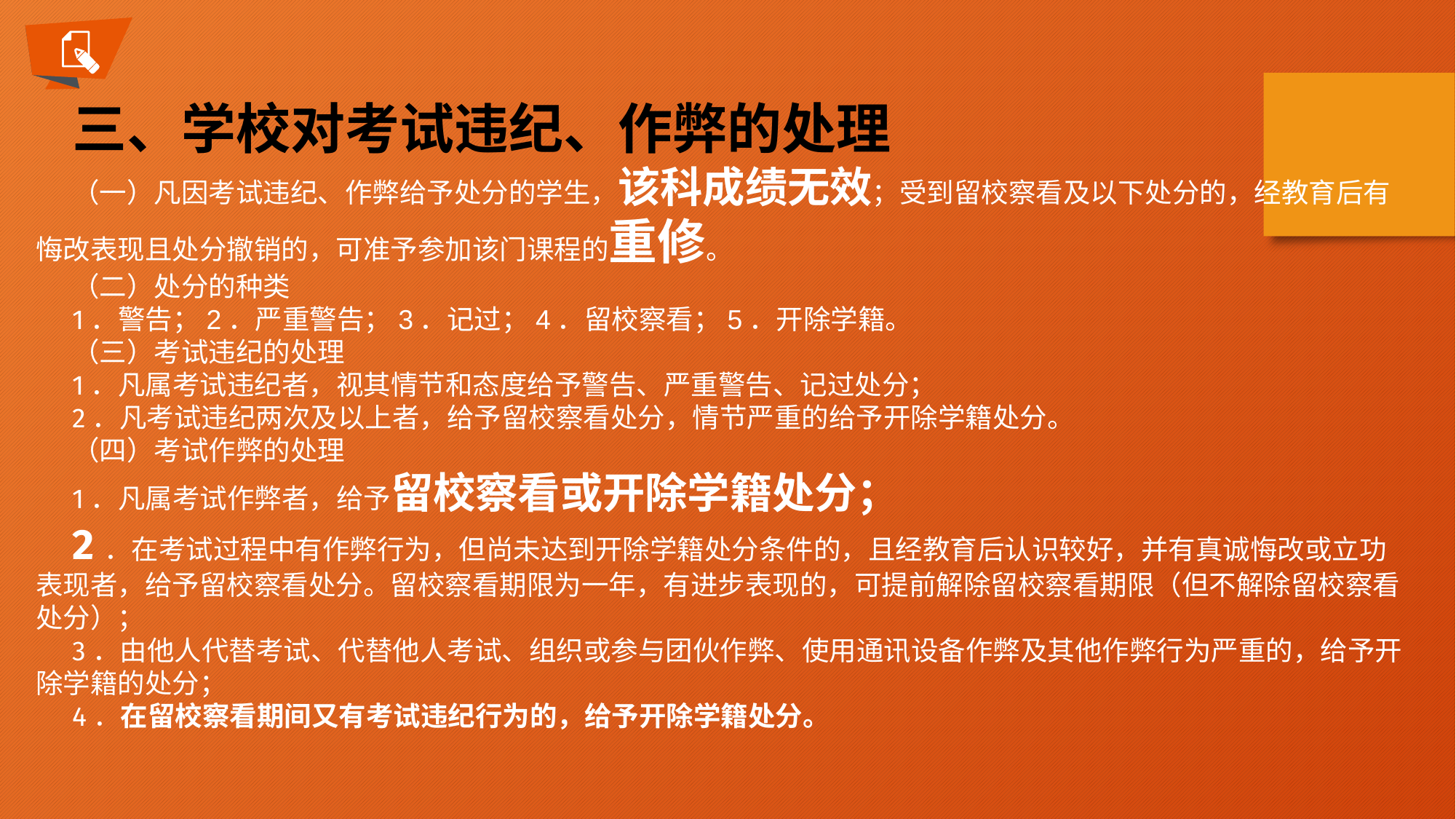

三、学校对考试违纪、作弊的处理
（一）凡因考试违纪、作弊给予处分的学生，该科成绩无效；受到留校察看及以下处分的，经教育后有悔改表现且处分撤销的，可准予参加该门课程的重修。（二）处分的种类1．警告；2．严重警告；3．记过；4．留校察看；5．开除学籍。（三）考试违纪的处理1．凡属考试违纪者，视其情节和态度给予警告、严重警告、记过处分；2．凡考试违纪两次及以上者，给予留校察看处分，情节严重的给予开除学籍处分。（四）考试作弊的处理1．凡属考试作弊者，给予留校察看或开除学籍处分；2．在考试过程中有作弊行为，但尚未达到开除学籍处分条件的，且经教育后认识较好，并有真诚悔改或立功表现者，给予留校察看处分。留校察看期限为一年，有进步表现的，可提前解除留校察看期限（但不解除留校察看处分）；3．由他人代替考试、代替他人考试、组织或参与团伙作弊、使用通讯设备作弊及其他作弊行为严重的，给予开除学籍的处分；4．在留校察看期间又有考试违纪行为的，给予开除学籍处分。